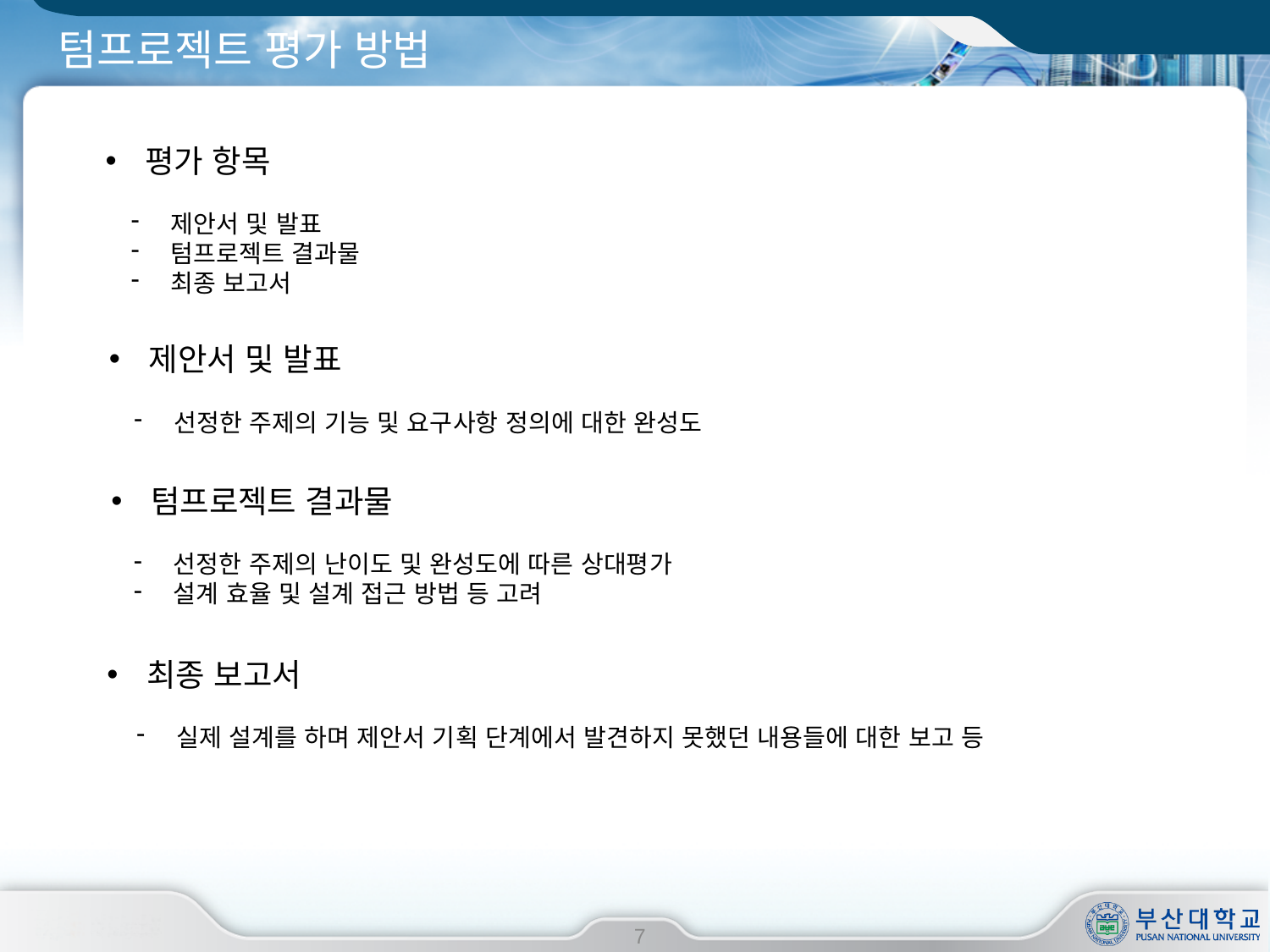

# 텀프로젝트 평가 방법
평가 항목
제안서 및 발표
텀프로젝트 결과물
최종 보고서
제안서 및 발표
선정한 주제의 기능 및 요구사항 정의에 대한 완성도
텀프로젝트 결과물
선정한 주제의 난이도 및 완성도에 따른 상대평가
설계 효율 및 설계 접근 방법 등 고려
최종 보고서
실제 설계를 하며 제안서 기획 단계에서 발견하지 못했던 내용들에 대한 보고 등
7